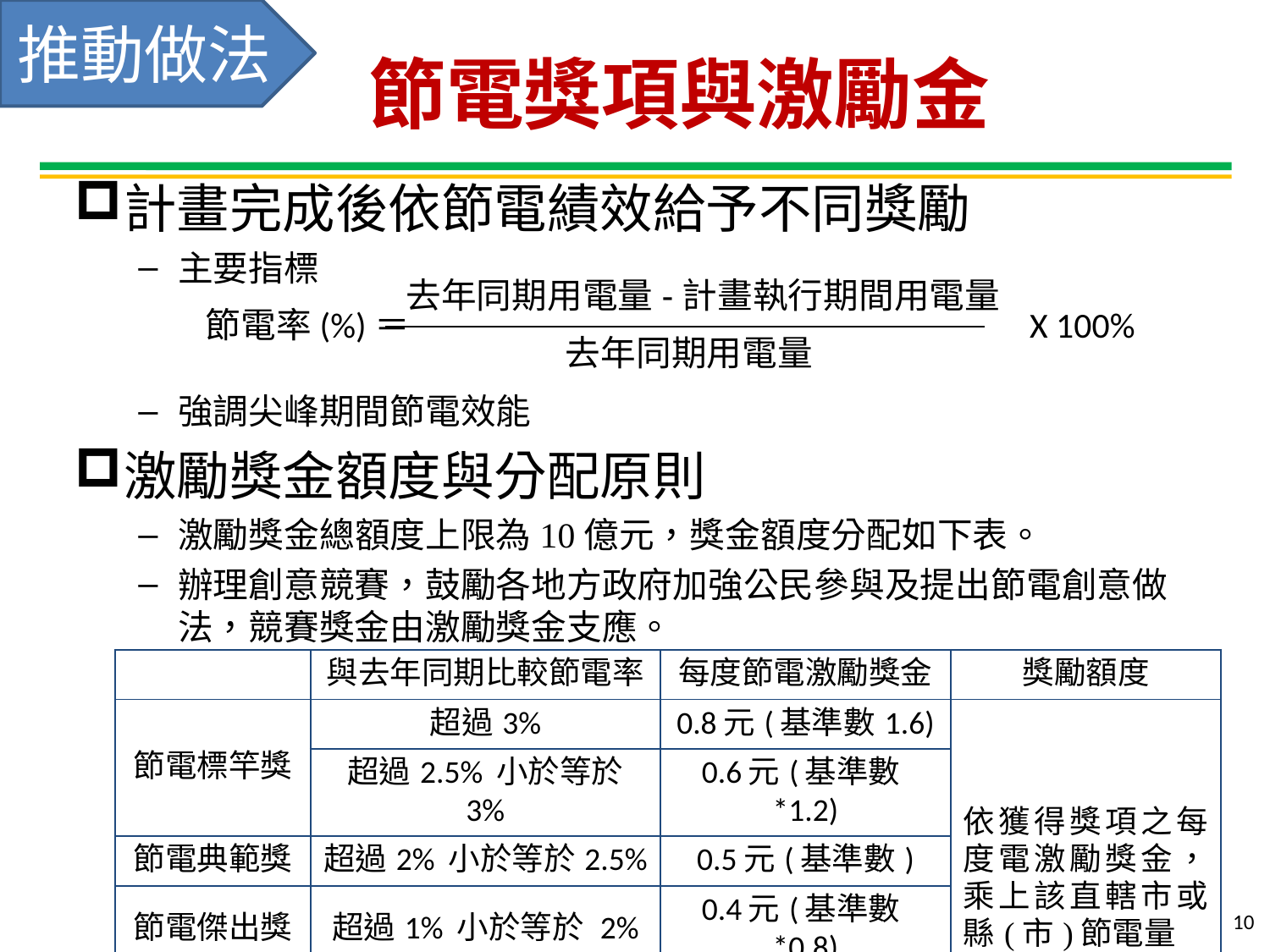

推動做法
# 節電獎項與激勵金
計畫完成後依節電績效給予不同獎勵
主要指標

強調尖峰期間節電效能
激勵獎金額度與分配原則
激勵獎金總額度上限為10億元，獎金額度分配如下表。
辦理創意競賽，鼓勵各地方政府加強公民參與及提出節電創意做法，競賽獎金由激勵獎金支應。

                         去年同期用電量-計畫執行期間用電量
     節電率(%)＝                                                                              X 100%
                                                   去年同期用電量
|  | 與去年同期比較節電率 | 每度節電激勵獎金 | 獎勵額度 |
| --- | --- | --- | --- |
| 節電標竿獎 | 超過3% | 0.8元(基準數1.6) | 依獲得獎項之每度電激勵獎金，乘上該直轄市或縣(市)節電量 |
|  | 超過2.5% 小於等於 3% | 0.6元(基準數\*1.2) |  |
| 節電典範獎 | 超過2% 小於等於2.5% | 0.5元(基準數) |  |
| 節電傑出獎 | 超過1% 小於等於 2% | 0.4元(基準數\*0.8) |  |
| 節電優良獎 | 超過0%小於等於 1% | 0.3元(基準數\*0.6) |  |
10